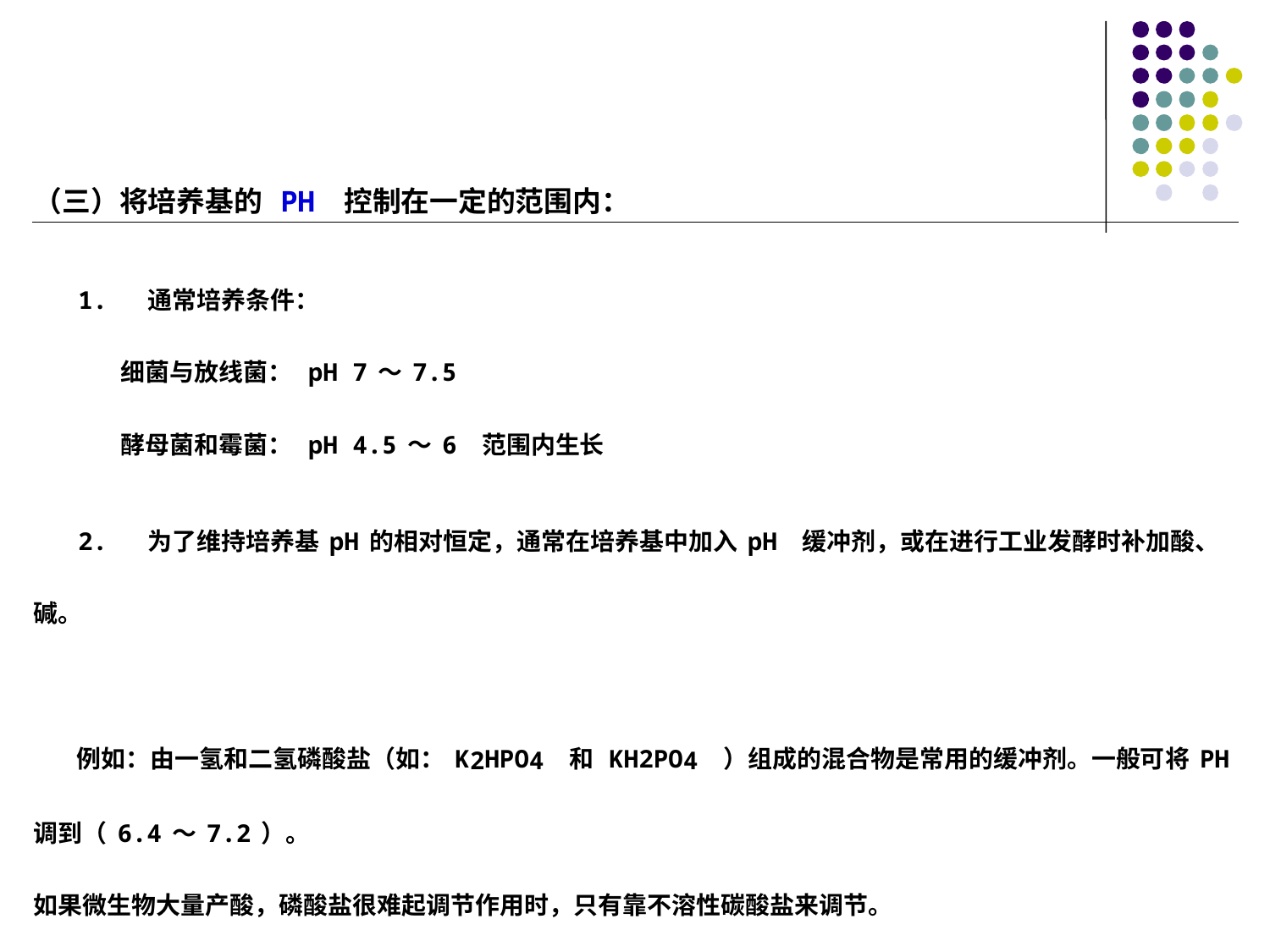

（三）将培养基的 PH 控制在一定的范围内：

   1.  通常培养条件：
              细菌与放线菌： pH 7～7.5
              酵母菌和霉菌： pH 4.5～6 范围内生长

   2.  为了维持培养基pH的相对恒定，通常在培养基中加入pH 缓冲剂，或在进行工业发酵时补加酸、碱。

      例如：由一氢和二氢磷酸盐（如：K2HPO4 和 KH2PO4 ）组成的混合物是常用的缓冲剂。一般可将PH 调到（6.4～7.2）。
如果微生物大量产酸，磷酸盐很难起调节作用时，只有靠不溶性碳酸盐来调节。